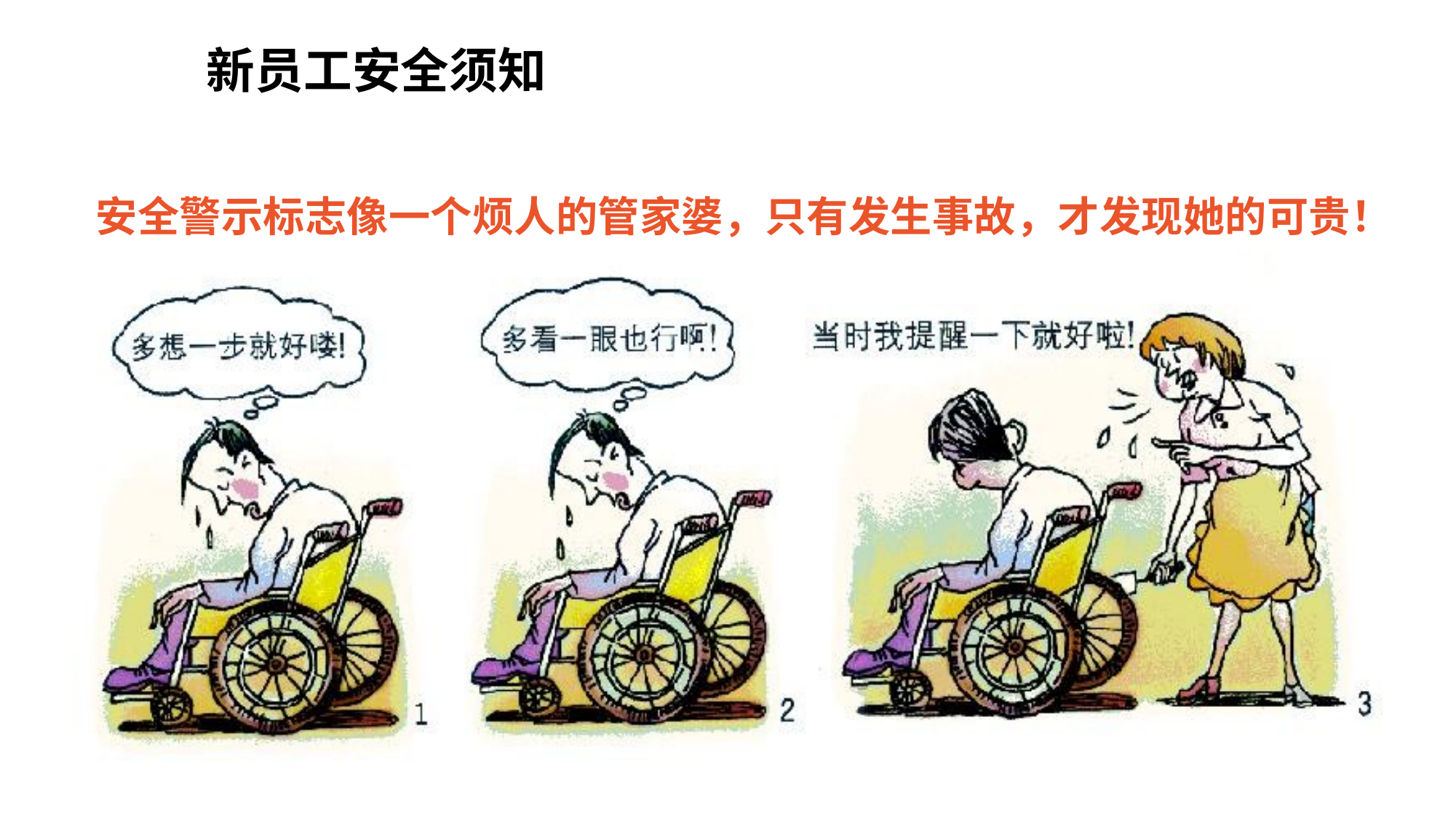

新员工安全须知
安全警示标志像一个烦人的管家婆，只有发生事故，才发现她的可贵！